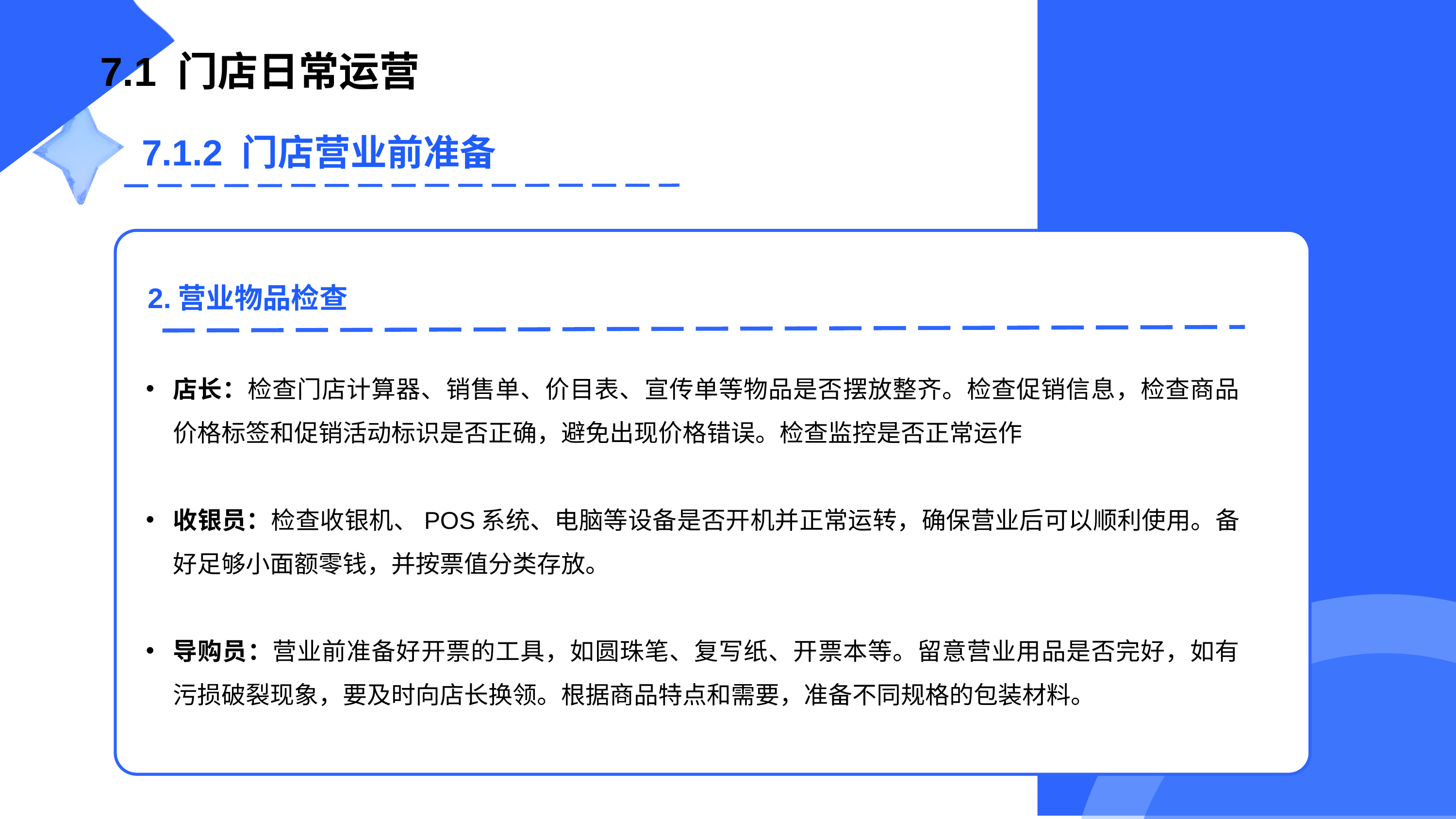

7.1 门店日常运营

7.1.2 门店营业前准备

店长：检查门店计算器、销售单、价目表、宣传单等物品是否摆放整齐。检查促销信息，检查商品价格标签和促销活动标识是否正确，避免出现价格错误。检查监控是否正常运作

收银员：检查收银机、POS系统、电脑等设备是否开机并正常运转，确保营业后可以顺利使用。备好足够小面额零钱，并按票值分类存放。

导购员：营业前准备好开票的工具，如圆珠笔、复写纸、开票本等。留意营业用品是否完好，如有污损破裂现象，要及时向店长换领。根据商品特点和需要，准备不同规格的包装材料。
2.营业物品检查